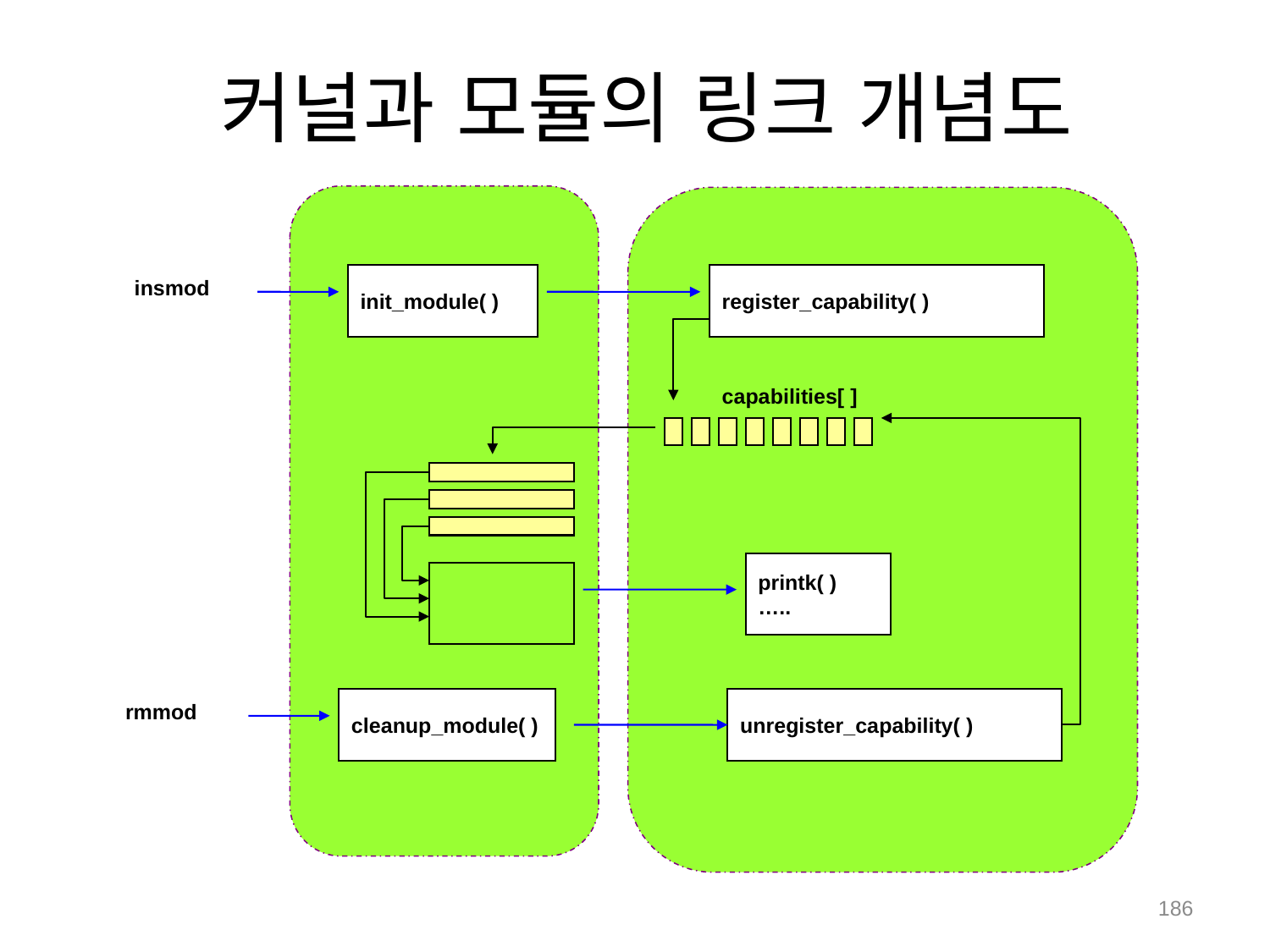

# 커널과 모듈의 링크 개념도

insmod
init_module( )
register_capability( )

capabilities[ ]

printk( )
…..

rmmod
cleanup_module( )
unregister_capability( )

186